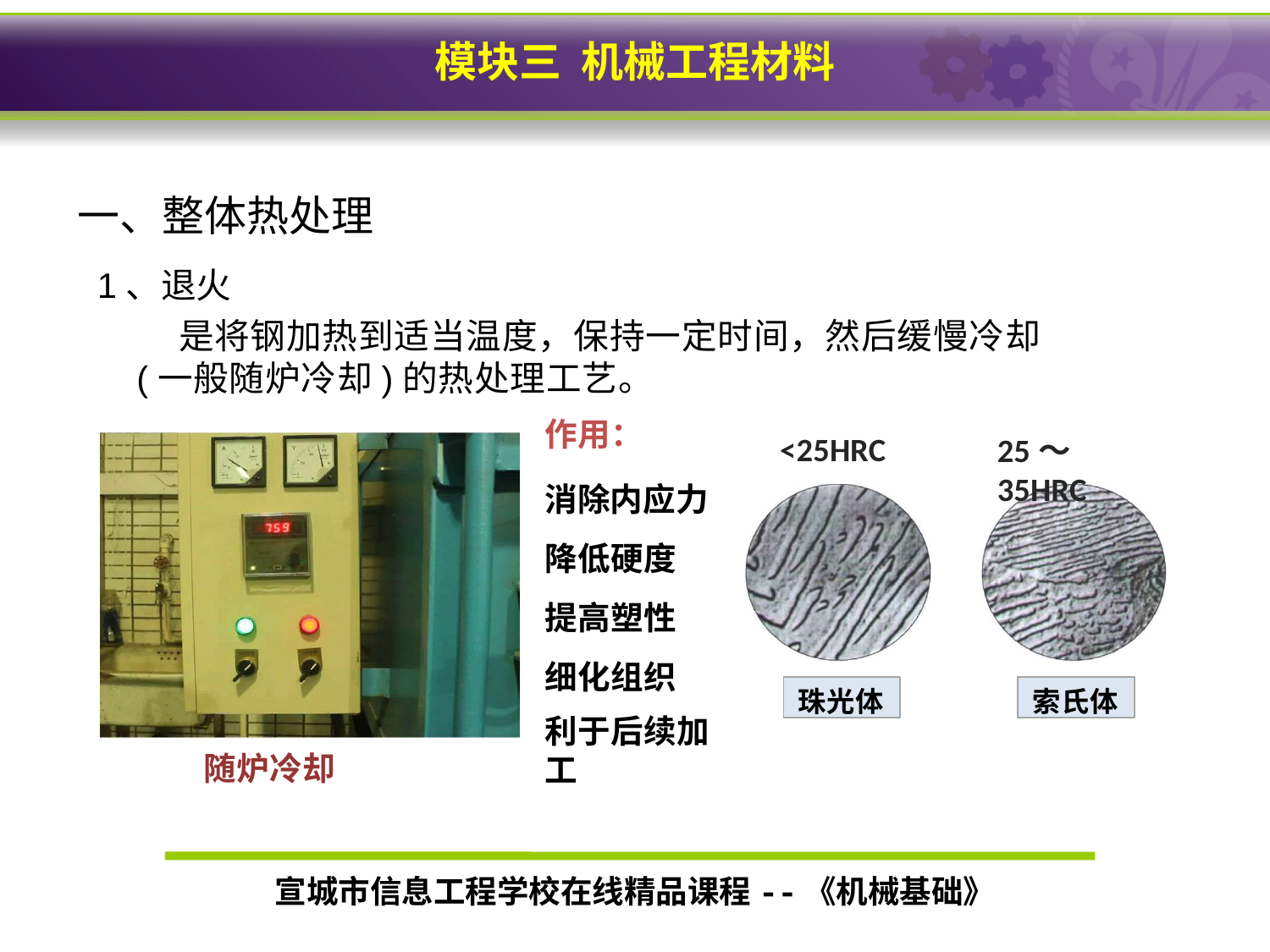

一、整体热处理
1、退火
    是将钢加热到适当温度，保持一定时间，然后缓慢冷却(一般随炉冷却)的热处理工艺。
作用：
消除内应力 降低硬度 提高塑性 细化组织
利于后续加工
<25HRC
25～35HRC

珠光体
索氏体
随炉冷却